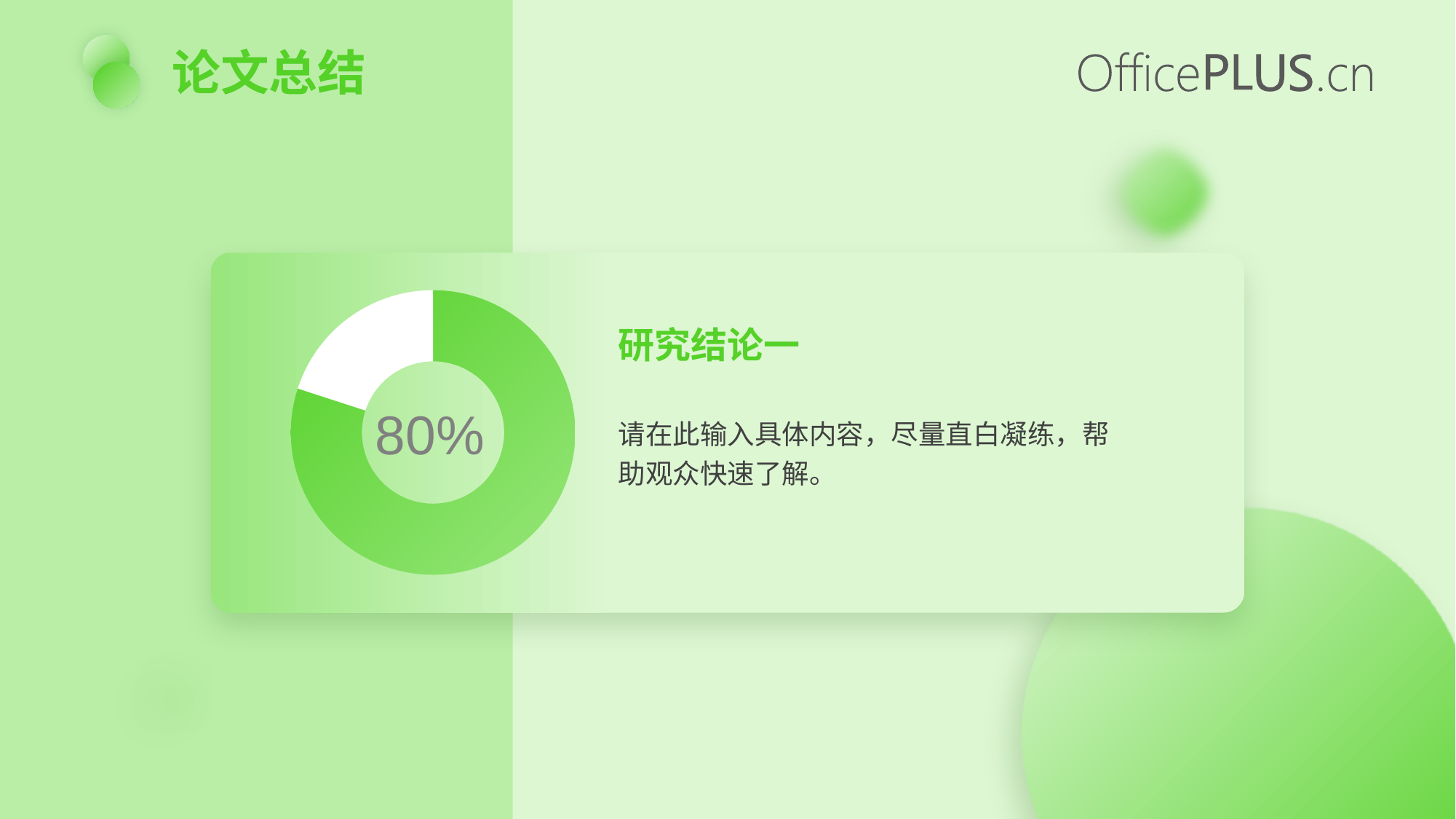

论文总结

### Chart

| Category | 销售额 |
|---|---|
| 第一季度 | 8.0 |
| 第二季度 | 2.0 |
研究结论一
请在此输入具体内容，尽量直白凝练，帮助观众快速了解。
80%